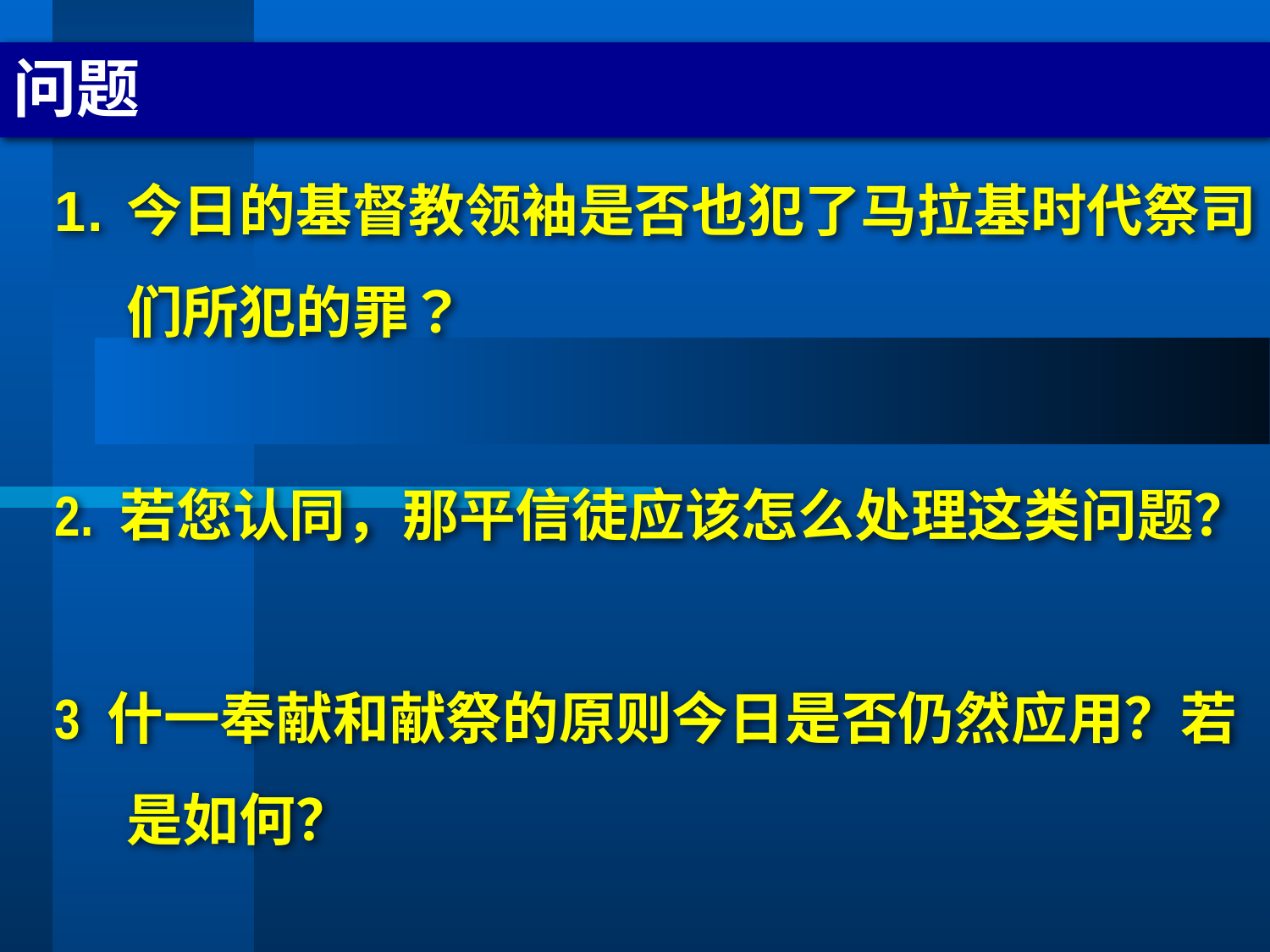

问题
今日的基督教领袖是否也犯了马拉基时代祭司们所犯的罪？

2. 若您认同，那平信徒应该怎么处理这类问题？

3 什一奉献和献祭的原则今日是否仍然应用？若是如何？